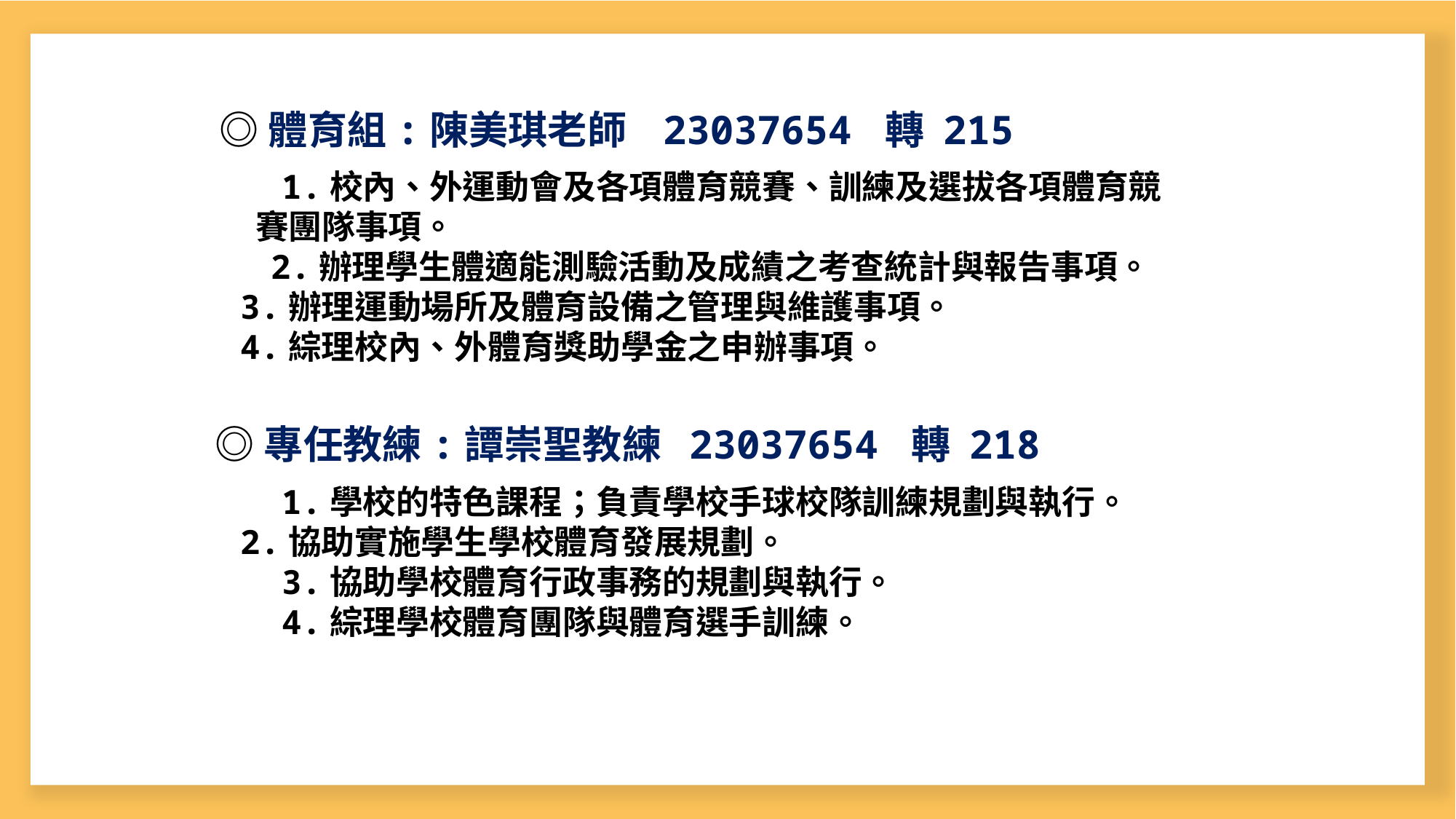

◎體育組:陳美琪老師   23037654 轉 215
    1.校內、外運動會及各項體育競賽、訓練及選拔各項體育競
      賽團隊事項。
        2.辦理學生體適能測驗活動及成績之考查統計與報告事項。
    3.辦理運動場所及體育設備之管理與維護事項。
    4.綜理校內、外體育獎助學金之申辦事項。
  ◎專任教練:譚崇聖教練  23037654 轉 218
    1.學校的特色課程；負責學校手球校隊訓練規劃與執行。
    2.協助實施學生學校體育發展規劃。
    3.協助學校體育行政事務的規劃與執行。
    4.綜理學校體育團隊與體育選手訓練。